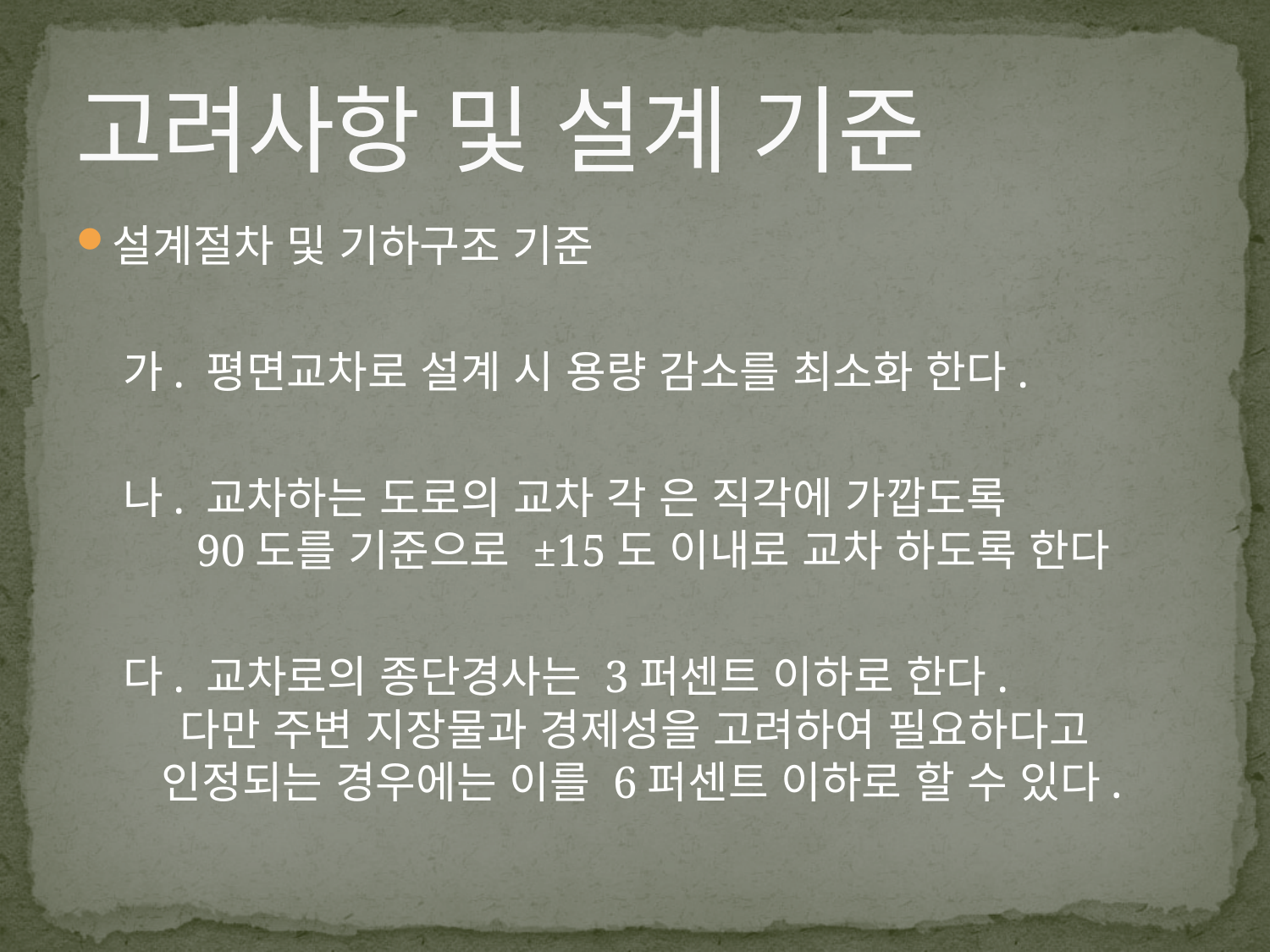

# 고려사항 및 설계 기준
설계절차 및 기하구조 기준

   가. 평면교차로 설계 시 용량 감소를 최소화 한다.

   나. 교차하는 도로의 교차 각 은 직각에 가깝도록
      90도를 기준으로 ±15도 이내로 교차 하도록 한다

   다. 교차로의 종단경사는 3퍼센트 이하로 한다.
     다만 주변 지장물과 경제성을 고려하여 필요하다고
    인정되는 경우에는 이를 6퍼센트 이하로 할 수 있다.